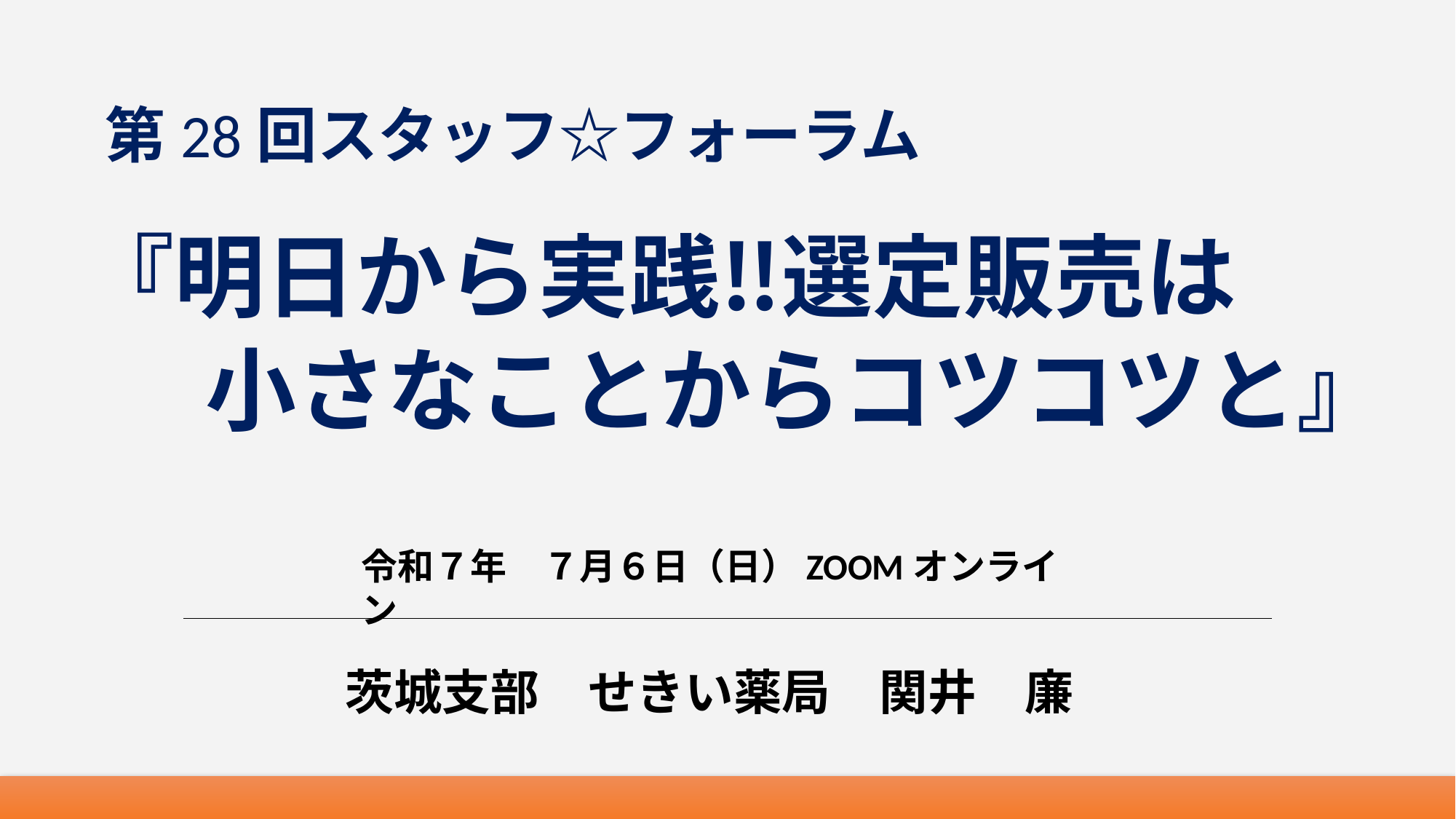

# 第28回スタッフ☆フォーラム
『明日から実践‼選定販売は
　　　小さなことからコツコツと』
令和７年　７月６日（日）ZOOMオンライン
茨城支部　せきい薬局　関井　廉